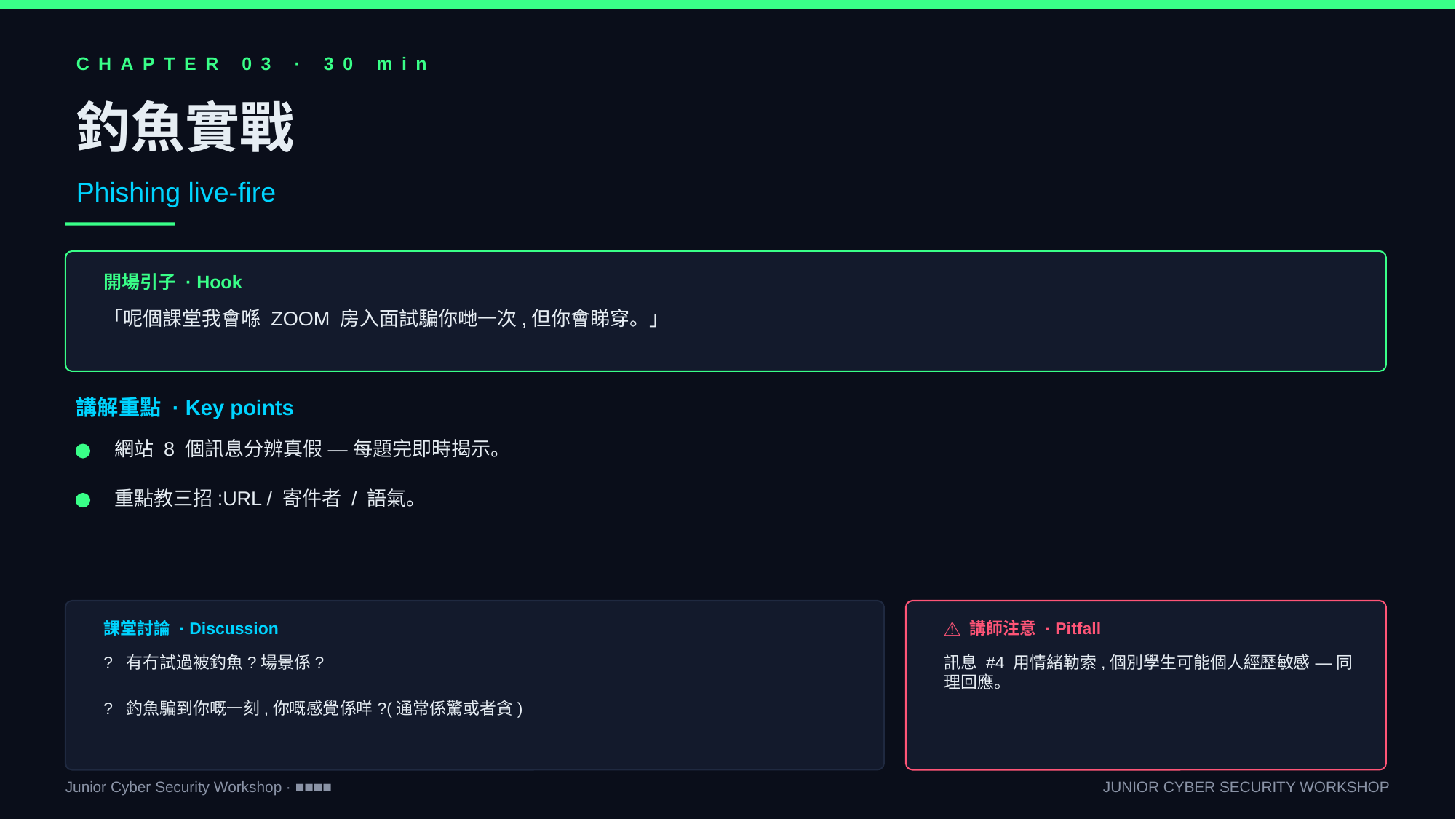

CHAPTER 03 · 30 min
釣魚實戰
Phishing live-fire

開場引子 · Hook
「呢個課堂我會喺 ZOOM 房入面試騙你哋一次,但你會睇穿。」
講解重點 · Key points
網站 8 個訊息分辨真假 — 每題完即時揭示。

重點教三招:URL / 寄件者 / 語氣。

課堂討論 · Discussion
⚠ 講師注意 · Pitfall
?  有冇試過被釣魚?場景係?
訊息 #4 用情緒勒索,個別學生可能個人經歷敏感 — 同理回應。
?  釣魚騙到你嘅一刻,你嘅感覺係咩?(通常係驚或者貪)